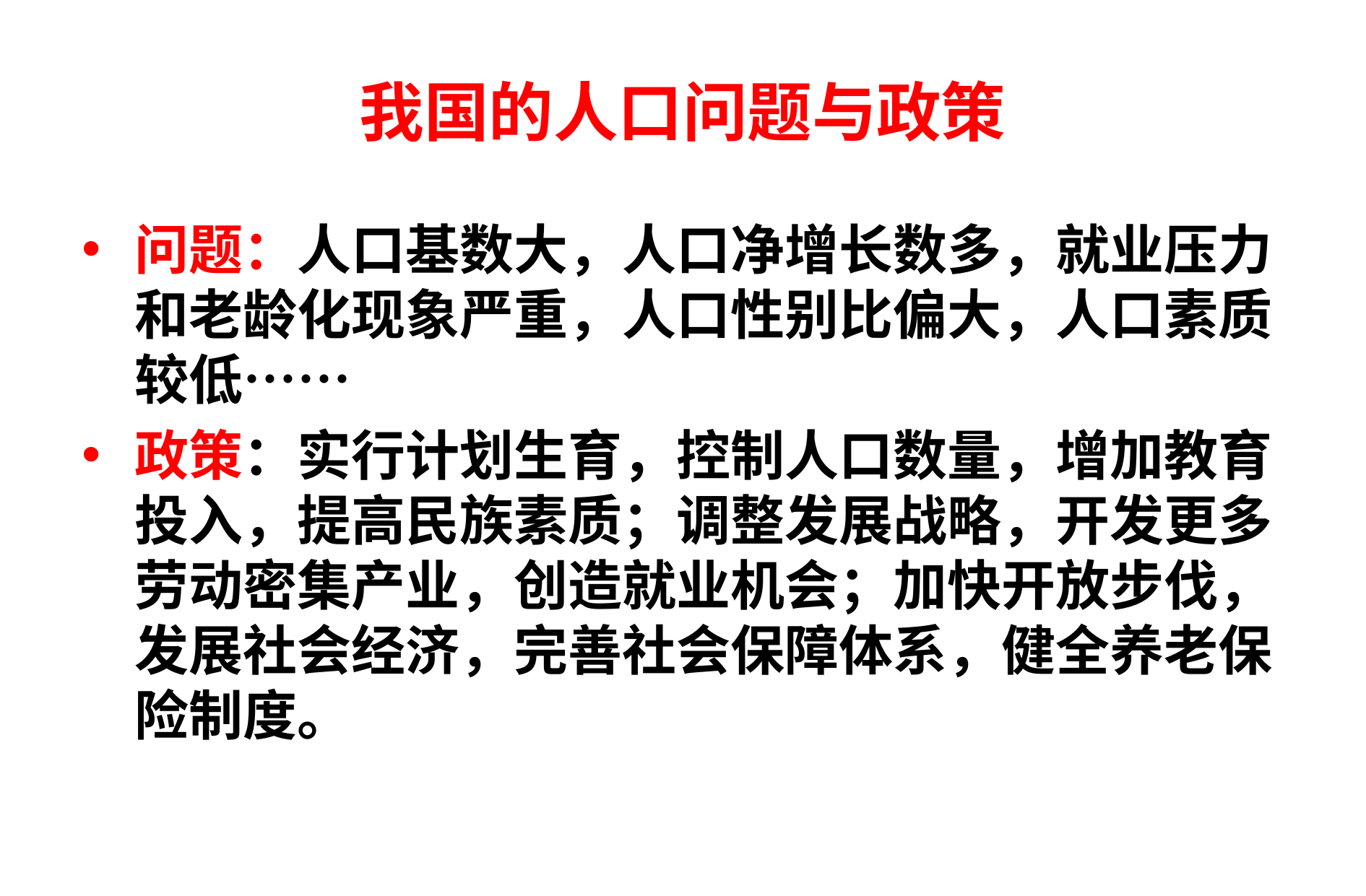

# 我国的人口问题与政策
问题：人口基数大，人口净增长数多，就业压力和老龄化现象严重，人口性别比偏大，人口素质较低……
政策：实行计划生育，控制人口数量，增加教育投入，提高民族素质；调整发展战略，开发更多劳动密集产业，创造就业机会；加快开放步伐，发展社会经济，完善社会保障体系，健全养老保险制度。